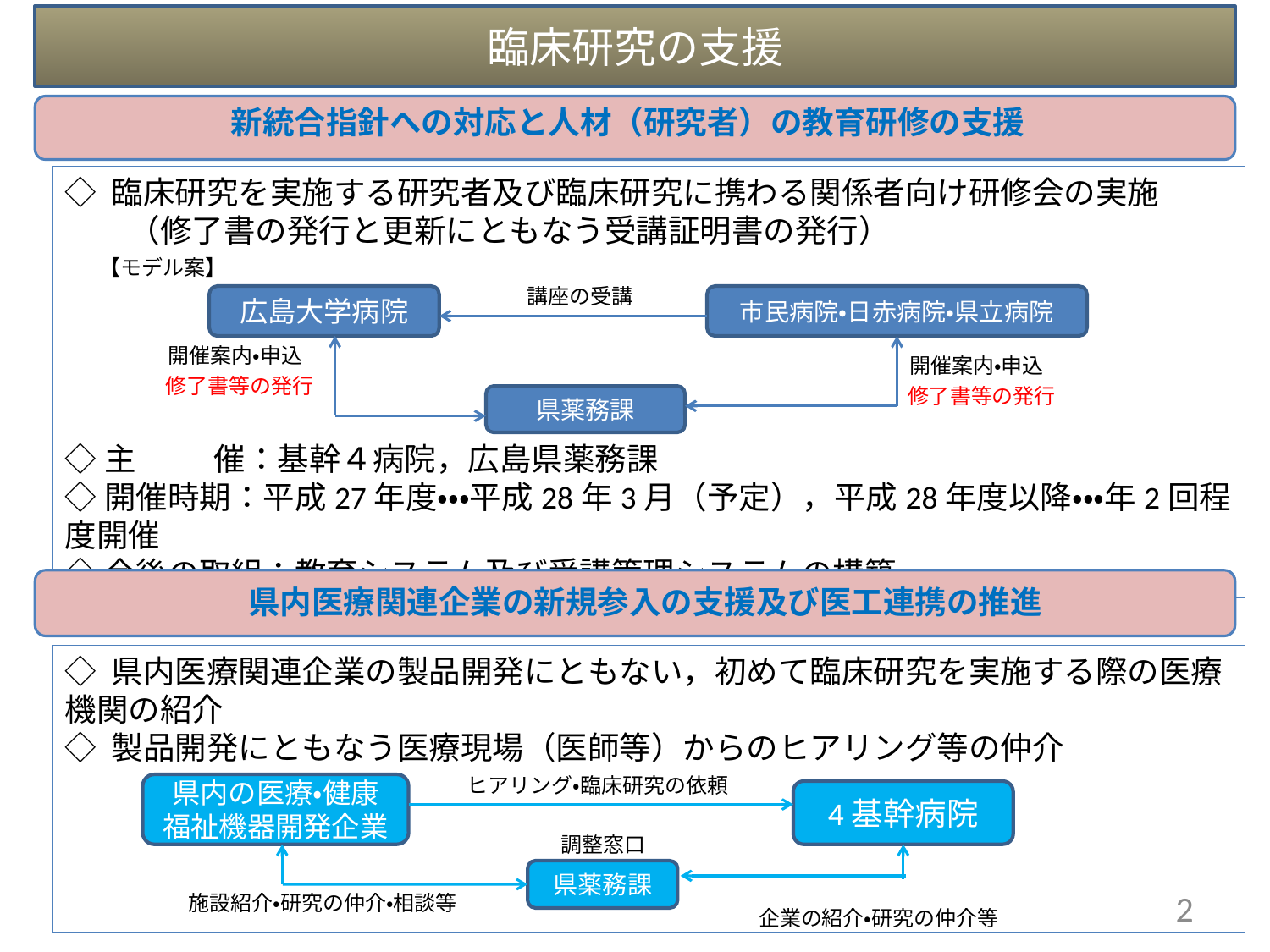

臨床研究の支援

新統合指針への対応と人材（研究者）の教育研修の支援
◇ 臨床研究を実施する研究者及び臨床研究に携わる関係者向け研修会の実施
　　（修了書の発行と更新にともなう受講証明書の発行）

◇主　　  催：基幹４病院，広島県薬務課
◇開催時期：平成27年度・・・平成28年3月（予定），平成28年度以降・・・年2回程度開催
◇今後の取組：教育システム及び受講管理システムの構築
【モデル案】
講座の受講
広島大学病院
市民病院・日赤病院・県立病院
開催案内・申込
開催案内・申込
修了書等の発行
修了書等の発行
県薬務課

県内医療関連企業の新規参入の支援及び医工連携の推進
◇ 県内医療関連企業の製品開発にともない，初めて臨床研究を実施する際の医療機関の紹介
◇ 製品開発にともなう医療現場（医師等）からのヒアリング等の仲介

ヒアリング・臨床研究の依頼
県内の医療・健康
福祉機器開発企業
4基幹病院
調整窓口
県薬務課
施設紹介・研究の仲介・相談等
2
企業の紹介・研究の仲介等